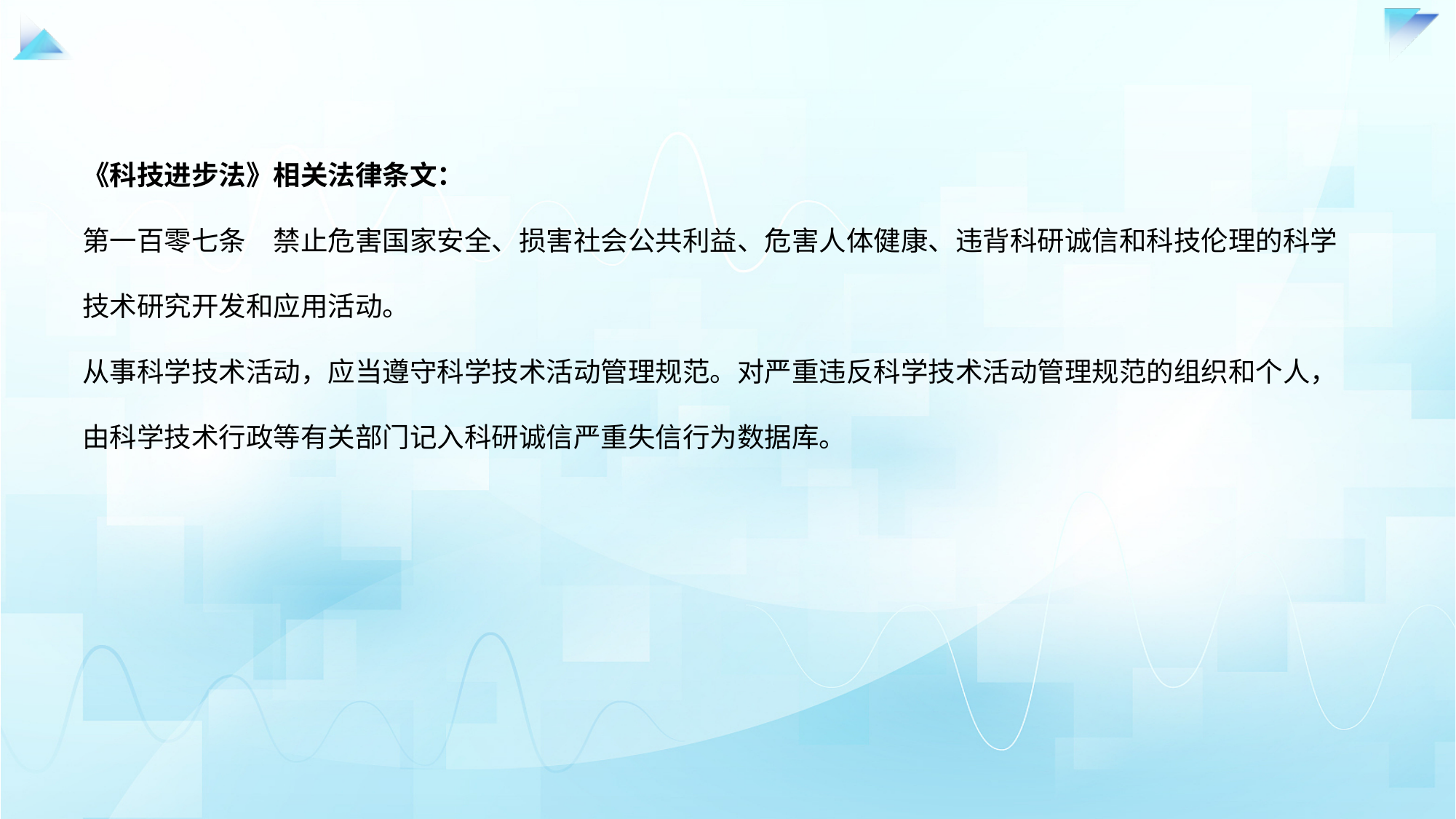

《科技进步法》相关法律条文：
第一百零七条　禁止危害国家安全、损害社会公共利益、危害人体健康、违背科研诚信和科技伦理的科学技术研究开发和应用活动。
从事科学技术活动，应当遵守科学技术活动管理规范。对严重违反科学技术活动管理规范的组织和个人，由科学技术行政等有关部门记入科研诚信严重失信行为数据库。